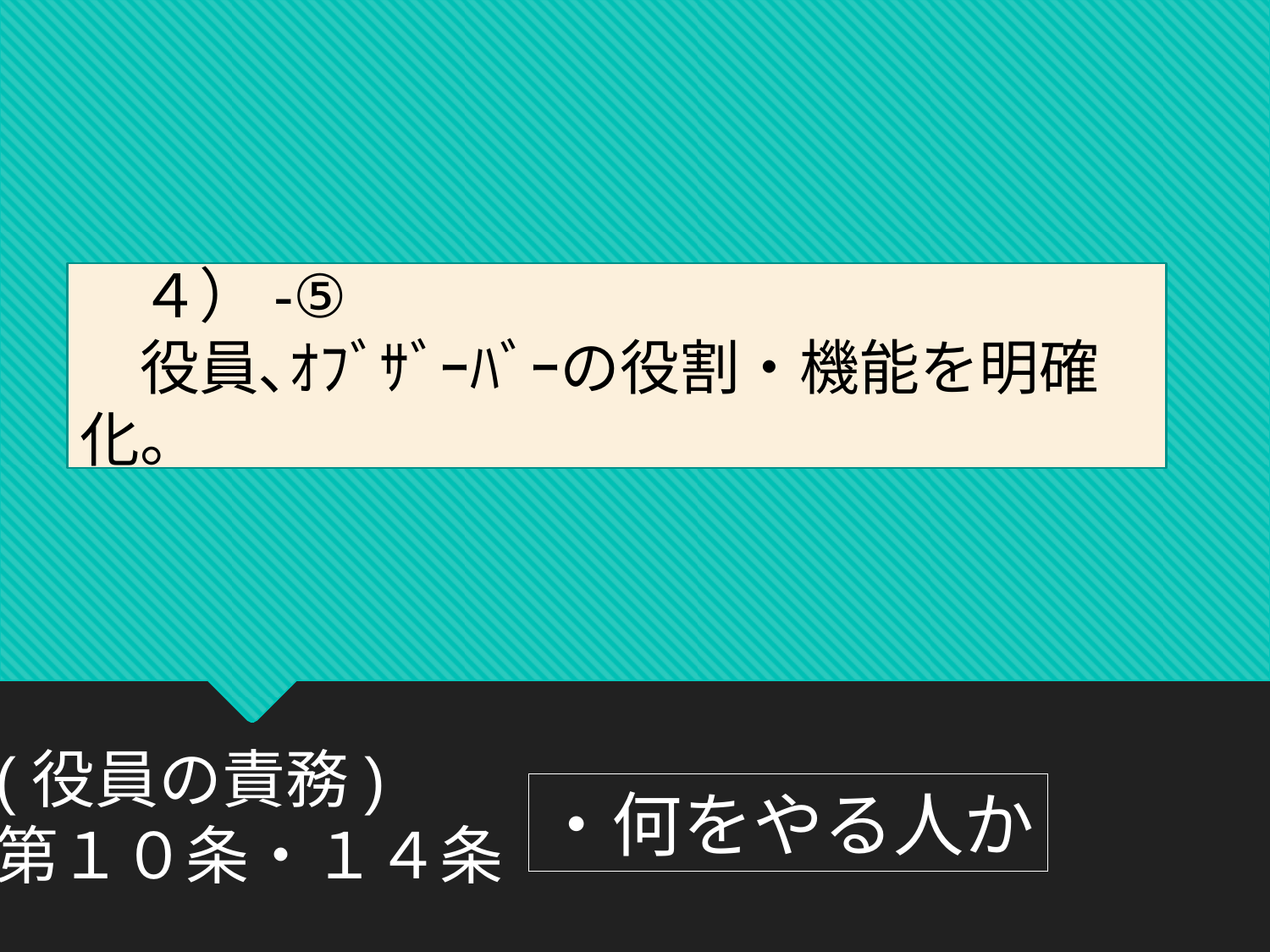

４）-⑤
　役員､ｵﾌﾞｻﾞｰﾊﾞｰの役割・機能を明確化。
(役員の責務)
第１０条・１４条
・何をやる人か